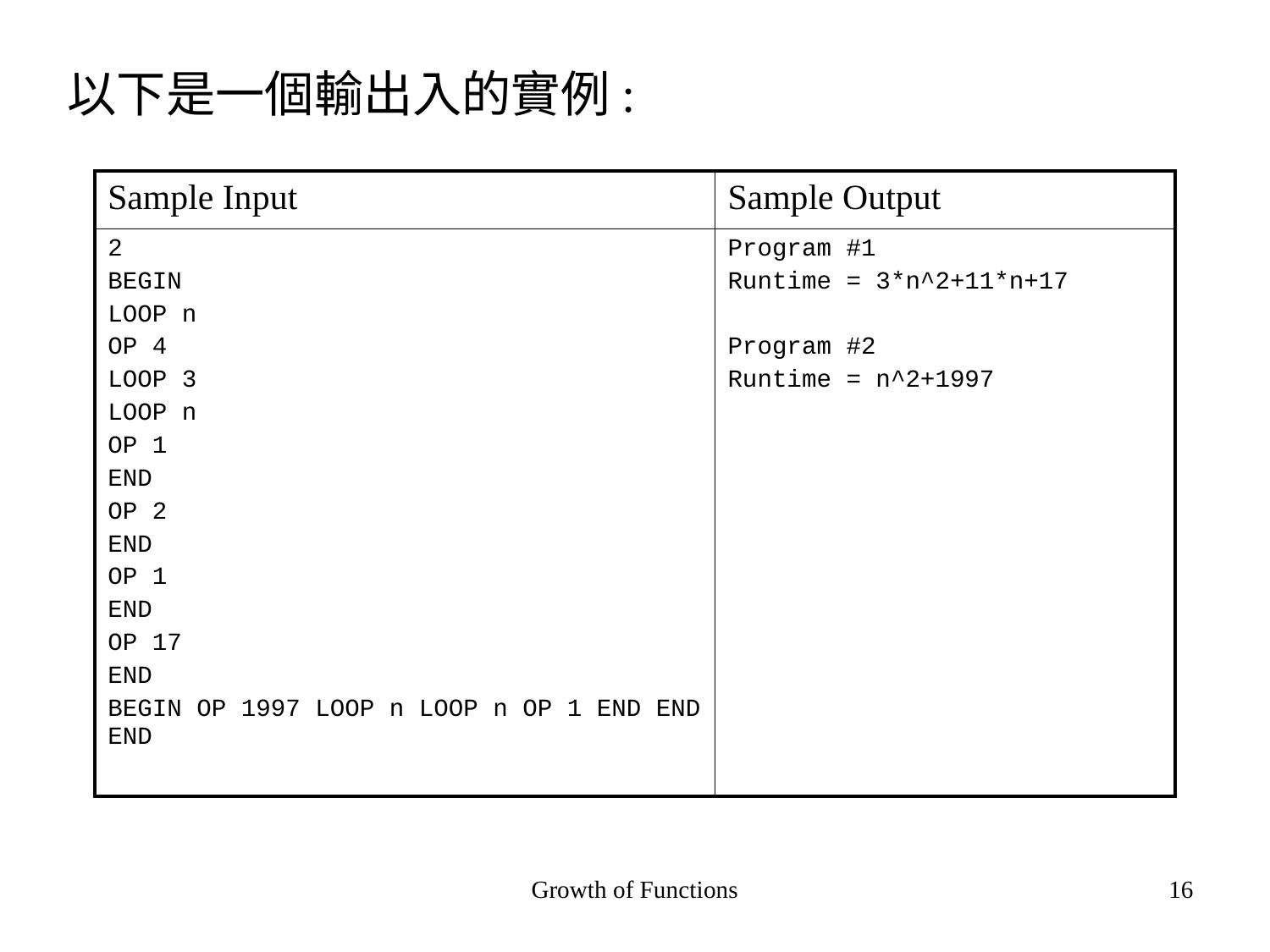

以下是一個輸出入的實例:
| Sample Input | Sample Output |
| --- | --- |
| 2 BEGIN LOOP n OP 4 LOOP 3 LOOP n OP 1 END OP 2 END OP 1 END OP 17 END BEGIN OP 1997 LOOP n LOOP n OP 1 END END END | Program #1 Runtime = 3\*n^2+11\*n+17 Program #2 Runtime = n^2+1997 |
Growth of Functions
16